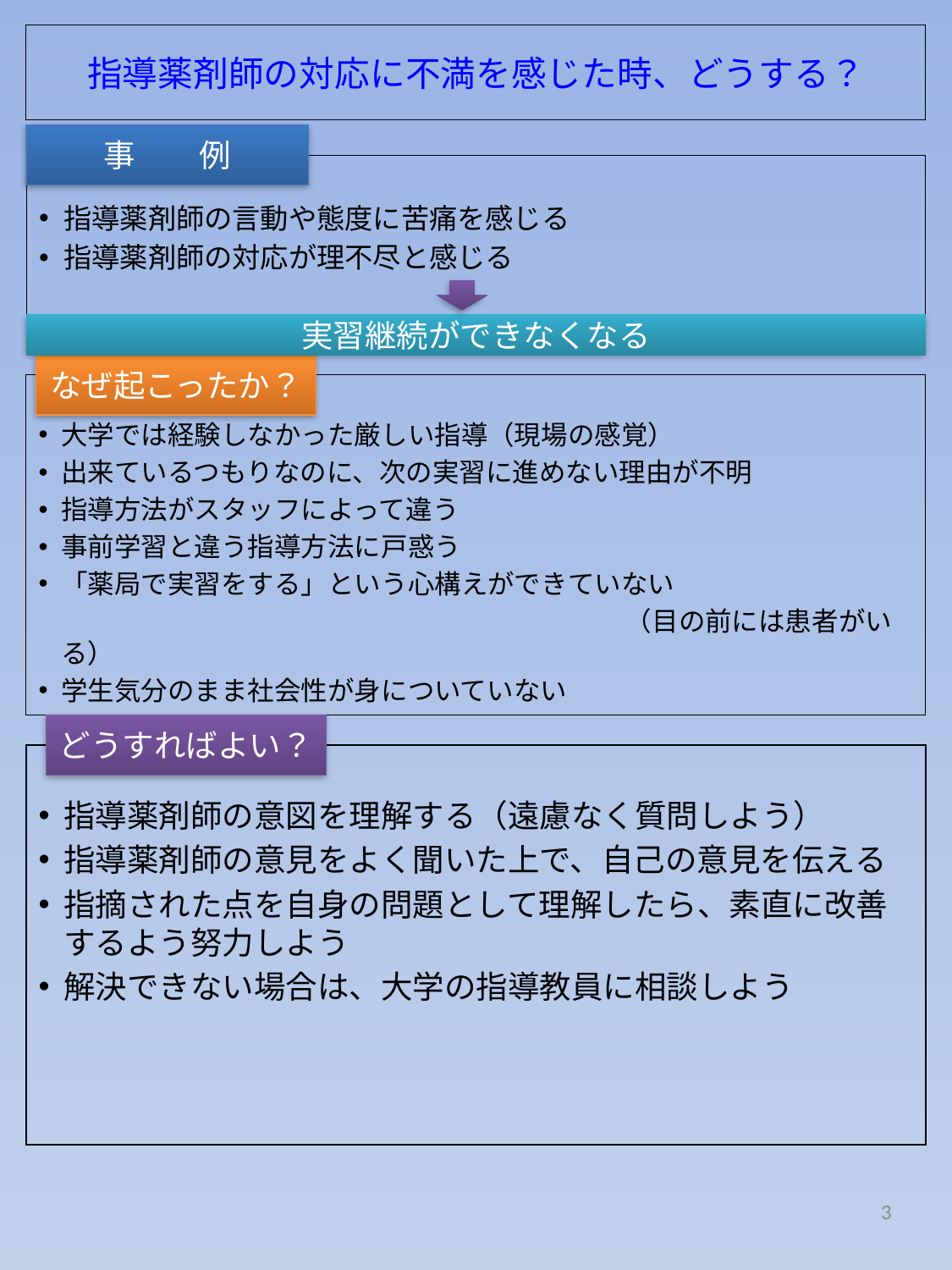

# 指導薬剤師の対応に不満を感じた時、どうする？
事　　例

指導薬剤師の言動や態度に苦痛を感じる
指導薬剤師の対応が理不尽と感じる

実習継続ができなくなる
なぜ起こったか？

大学では経験しなかった厳しい指導（現場の感覚）
出来ているつもりなのに、次の実習に進めない理由が不明
指導方法がスタッフによって違う
事前学習と違う指導方法に戸惑う
「薬局で実習をする」という心構えができていない
　　　　　　　　　　　　　　　　　　　　　　（目の前には患者がいる）
学生気分のまま社会性が身についていない

どうすればよい？

指導薬剤師の意図を理解する（遠慮なく質問しよう）
指導薬剤師の意見をよく聞いた上で、自己の意見を伝える
指摘された点を自身の問題として理解したら、素直に改善するよう努力しよう
解決できない場合は、大学の指導教員に相談しよう
3